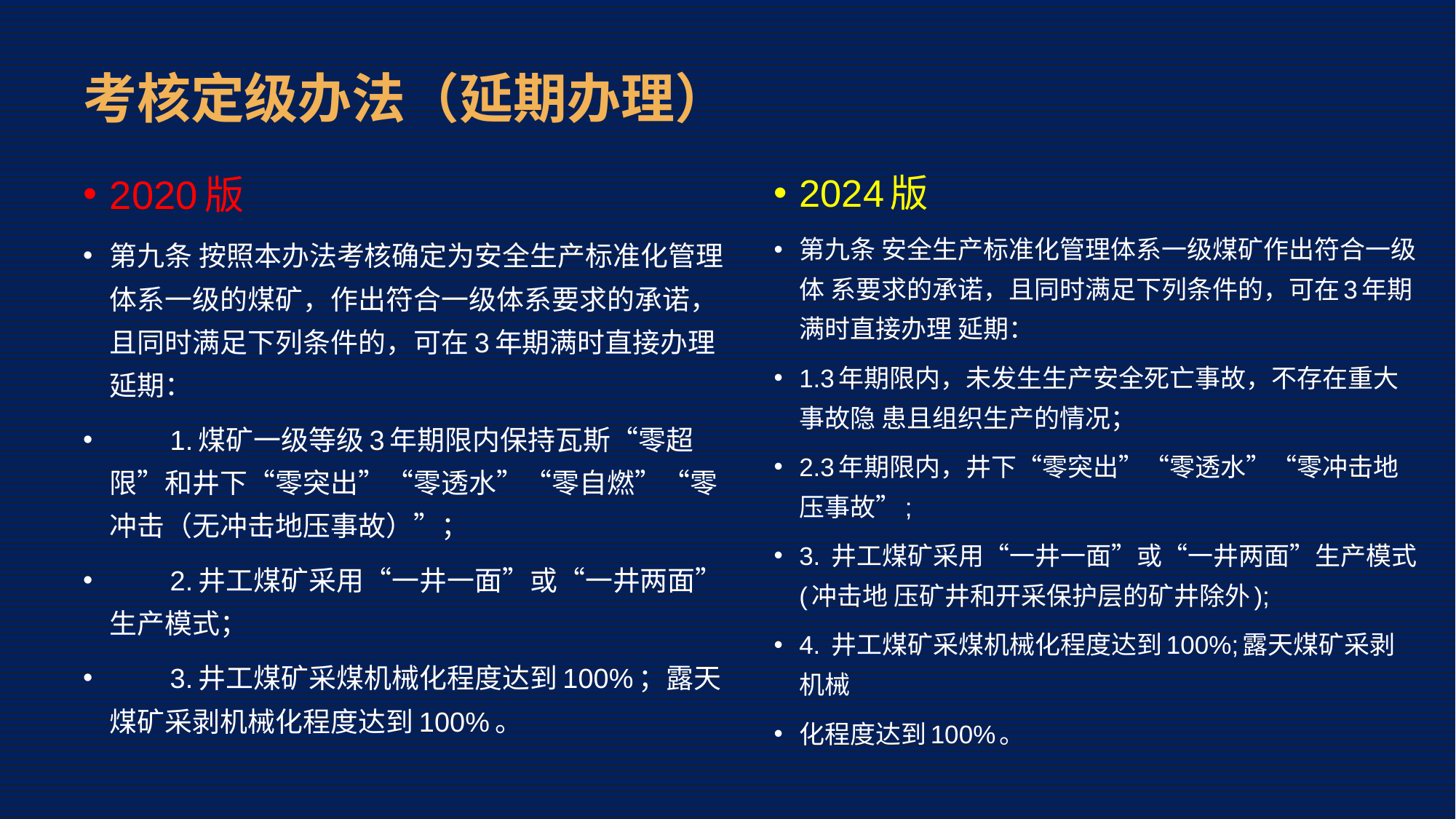

# 考核定级办法（延期办理）
2020版
第九条 按照本办法考核确定为安全生产标准化管理体系一级的煤矿，作出符合一级体系要求的承诺，且同时满足下列条件的，可在3年期满时直接办理延期：
　　1.煤矿一级等级3年期限内保持瓦斯“零超限”和井下“零突出”“零透水”“零自燃”“零冲击（无冲击地压事故）”；
　　2.井工煤矿采用“一井一面”或“一井两面”生产模式；
　　3.井工煤矿采煤机械化程度达到100%；露天煤矿采剥机械化程度达到100%。
2024版
第九条 安全生产标准化管理体系一级煤矿作出符合一级体 系要求的承诺，且同时满足下列条件的，可在3年期满时直接办理 延期：
1.3年期限内，未发生生产安全死亡事故，不存在重大事故隐 患且组织生产的情况；
2.3年期限内，井下“零突出”“零透水”“零冲击地压事故”;
3. 井工煤矿采用“一井一面”或“一井两面”生产模式(冲击地 压矿井和开采保护层的矿井除外);
4. 井工煤矿采煤机械化程度达到100%;露天煤矿采剥机械
化程度达到100%。